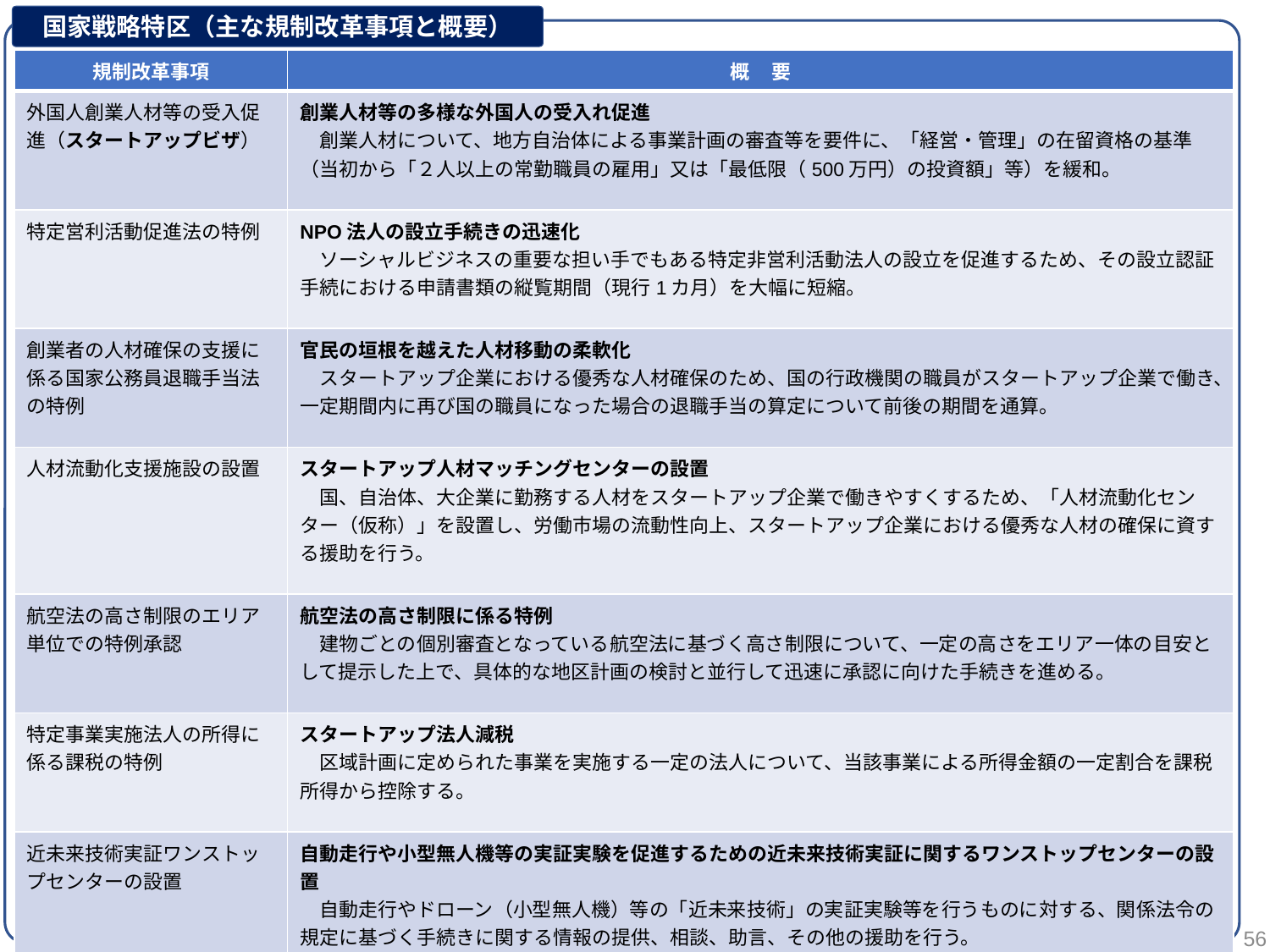

国家戦略特区（主な規制改革事項と概要）

| 規制改革事項 | 概 要 |
| --- | --- |
| 外国人創業人材等の受入促進（スタートアップビザ） | 創業人材等の多様な外国人の受入れ促進 　創業人材について、地方自治体による事業計画の審査等を要件に、「経営・管理」の在留資格の基準（当初から「２人以上の常勤職員の雇用」又は「最低限（500万円）の投資額」等）を緩和。 |
| 特定営利活動促進法の特例 | NPO法人の設立手続きの迅速化 　ソーシャルビジネスの重要な担い手でもある特定非営利活動法人の設立を促進するため、その設立認証手続における申請書類の縦覧期間（現行1カ月）を大幅に短縮。 |
| 創業者の人材確保の支援に係る国家公務員退職手当法の特例 | 官民の垣根を越えた人材移動の柔軟化 　スタートアップ企業における優秀な人材確保のため、国の行政機関の職員がスタートアップ企業で働き、一定期間内に再び国の職員になった場合の退職手当の算定について前後の期間を通算。 |
| 人材流動化支援施設の設置 | スタートアップ人材マッチングセンターの設置 　国、自治体、大企業に勤務する人材をスタートアップ企業で働きやすくするため、「人材流動化センター（仮称）」を設置し、労働市場の流動性向上、スタートアップ企業における優秀な人材の確保に資する援助を行う。 |
| 航空法の高さ制限のエリア単位での特例承認 | 航空法の高さ制限に係る特例 　建物ごとの個別審査となっている航空法に基づく高さ制限について、一定の高さをエリア一体の目安として提示した上で、具体的な地区計画の検討と並行して迅速に承認に向けた手続きを進める。 |
| 特定事業実施法人の所得に係る課税の特例 | スタートアップ法人減税 　区域計画に定められた事業を実施する一定の法人について、当該事業による所得金額の一定割合を課税所得から控除する。 |
| 近未来技術実証ワンストップセンターの設置 | 自動走行や小型無人機等の実証実験を促進するための近未来技術実証に関するワンストップセンターの設置 　自動走行やドローン（小型無人機）等の「近未来技術」の実証実験等を行うものに対する、関係法令の規定に基づく手続きに関する情報の提供、相談、助言、その他の援助を行う。 |
| 開業ワンストップセンターの設置 | 法人設立及び事業開始時に必要な各種手続きをオンラインで実施可能とする福岡市開業ワンストップセンターの設置 　外国人を含めた開業の促進のため、登記、税務、年金・社会保険等の法人設立及び事業開始時に必要な各種申請等をオンラインで実施可能とし、関連する相談業務や各種手続きの支援を総合的に行う。 |
56
56